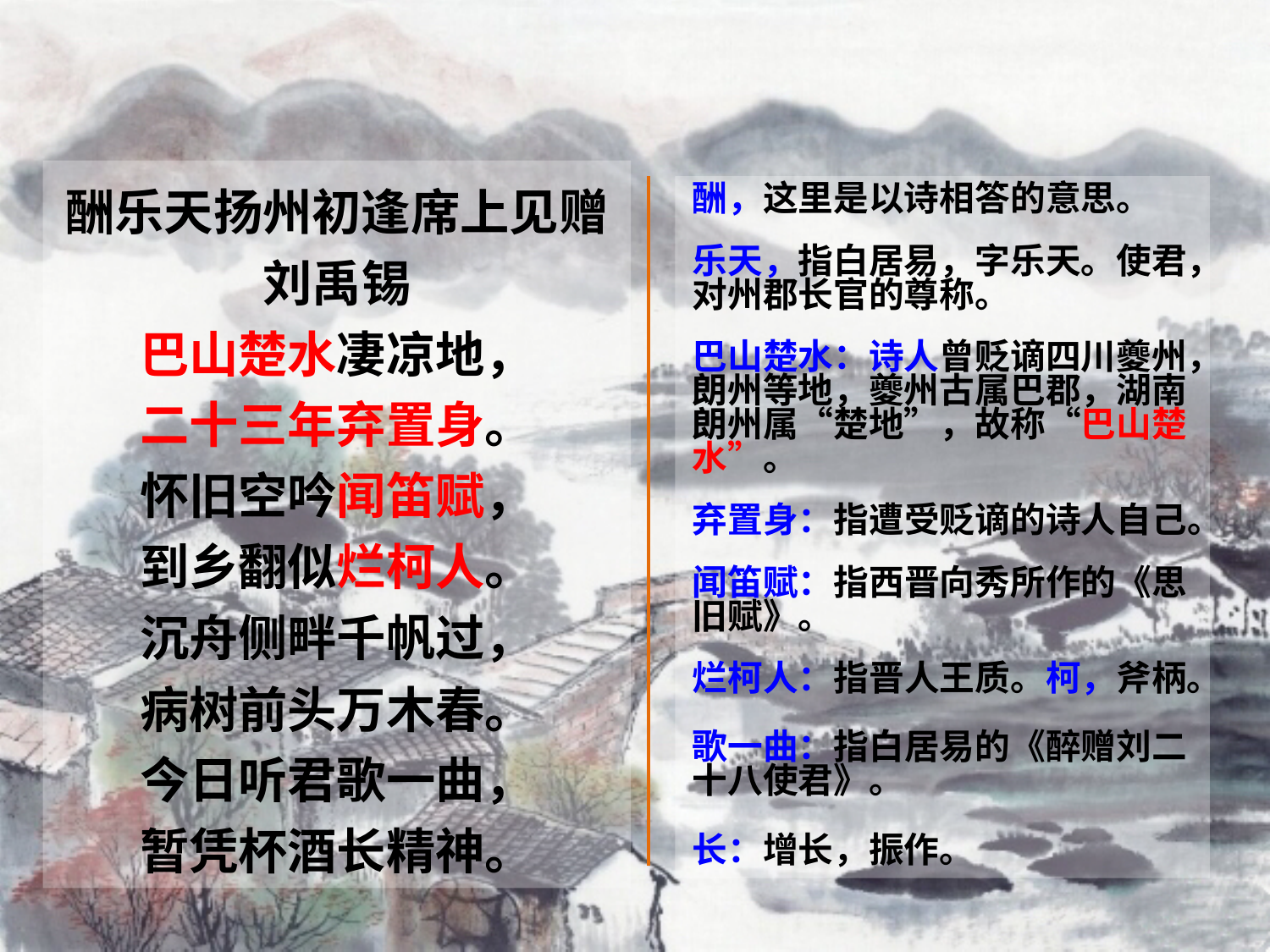

酬乐天扬州初逢席上见赠
刘禹锡
巴山楚水凄凉地，
二十三年弃置身。
怀旧空吟闻笛赋，
到乡翻似烂柯人。
沉舟侧畔千帆过，
病树前头万木春。
今日听君歌一曲，
暂凭杯酒长精神。
酬，这里是以诗相答的意思。
乐天，指白居易，字乐天。使君，对州郡长官的尊称。
巴山楚水：诗人曾贬谪四川夔州，朗州等地，夔州古属巴郡，湖南朗州属“楚地”，故称“巴山楚水”。
弃置身：指遭受贬谪的诗人自己。
闻笛赋：指西晋向秀所作的《思旧赋》。
烂柯人：指晋人王质。柯，斧柄。
歌一曲：指白居易的《醉赠刘二十八使君》。
长：增长，振作。